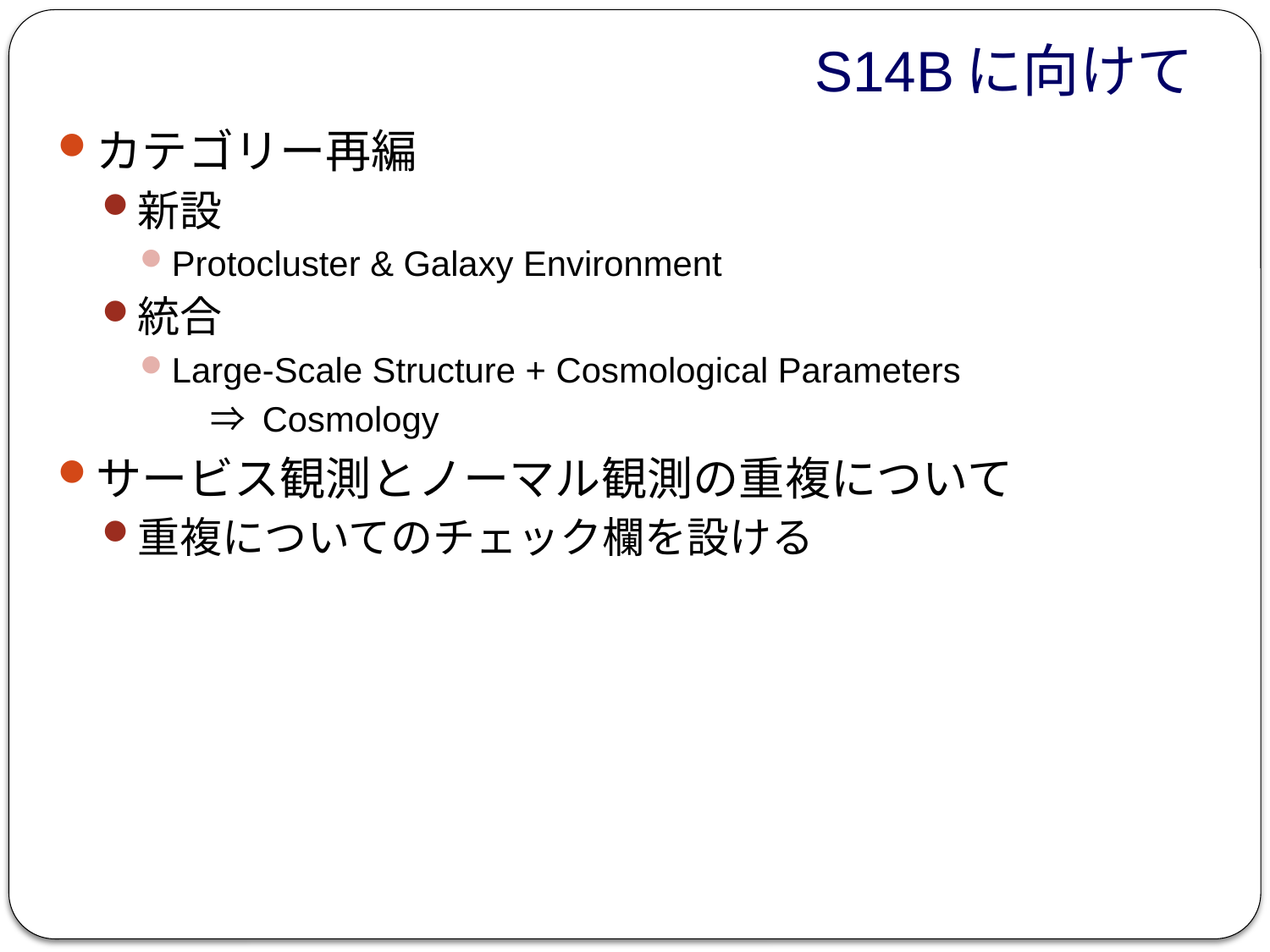

# S14Bに向けて
カテゴリー再編
新設
Protocluster & Galaxy Environment
統合
Large-Scale Structure + Cosmological Parameters
　　⇒ Cosmology
サービス観測とノーマル観測の重複について
重複についてのチェック欄を設ける